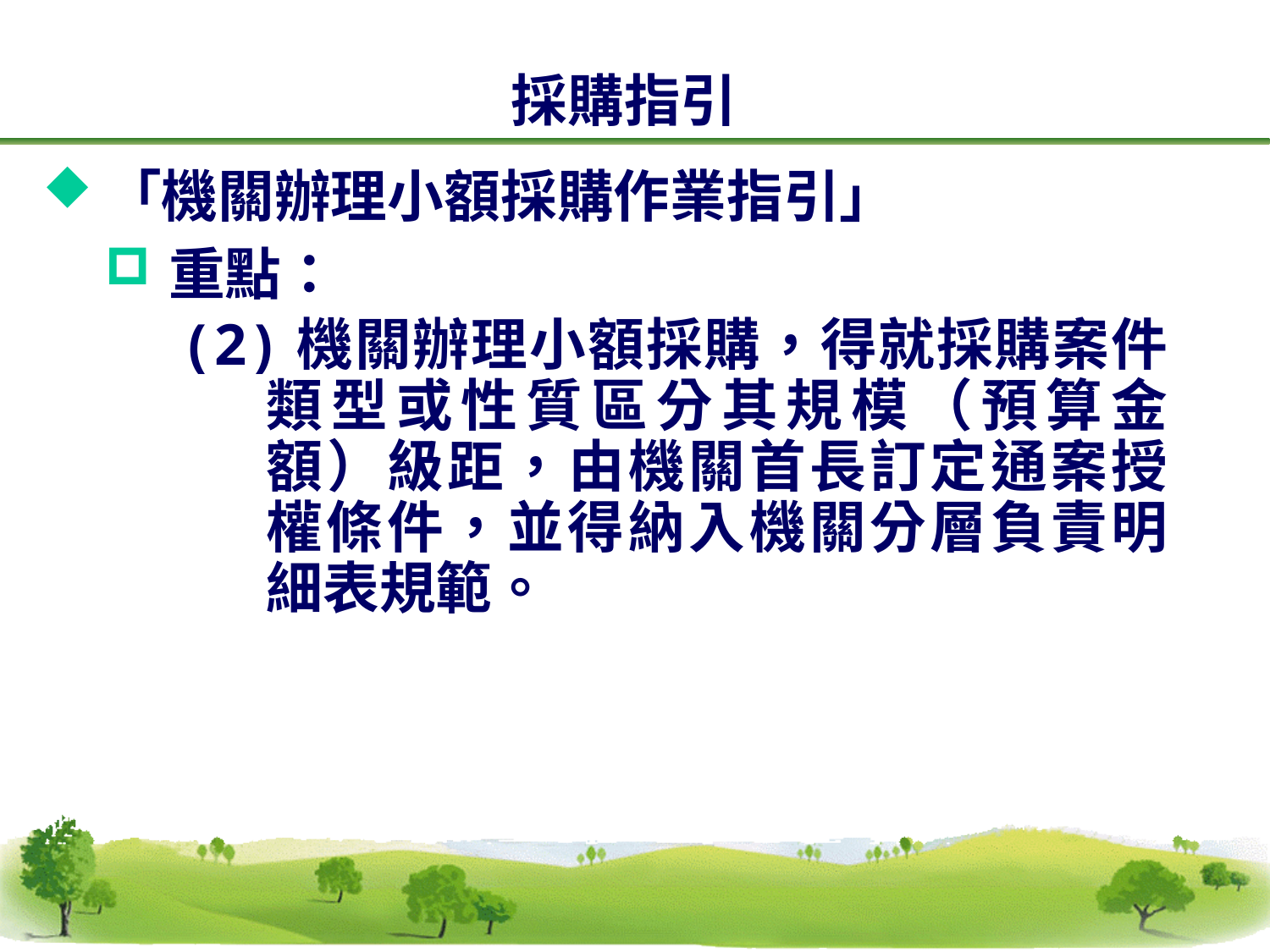

採購指引
「機關辦理小額採購作業指引」
重點：
(2)機關辦理小額採購，得就採購案件類型或性質區分其規模（預算金額）級距，由機關首長訂定通案授權條件，並得納入機關分層負責明細表規範。